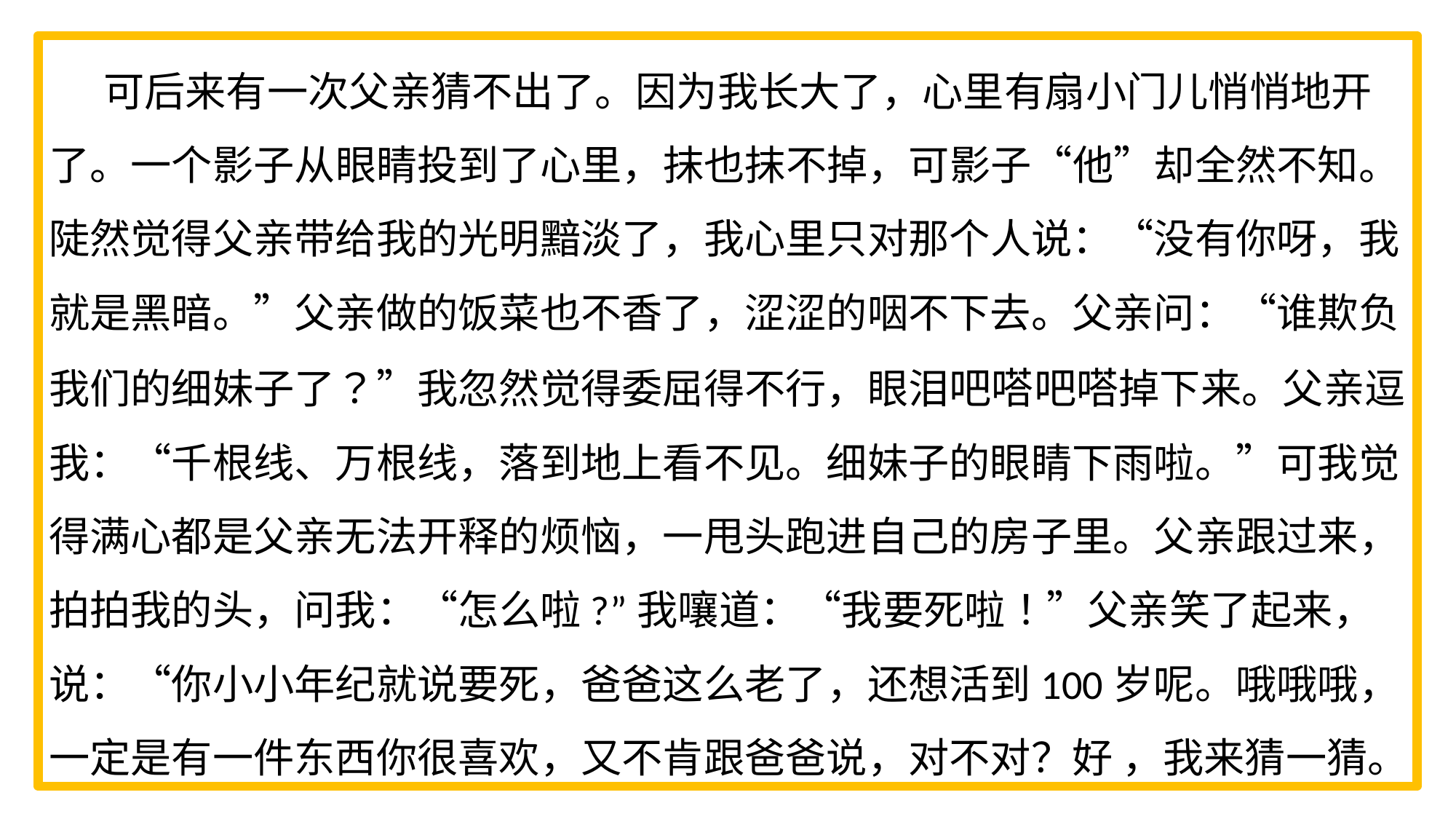

可后来有一次父亲猜不出了。因为我长大了，心里有扇小门儿悄悄地开了。一个影子从眼睛投到了心里，抹也抹不掉，可影子“他”却全然不知。陡然觉得父亲带给我的光明黯淡了，我心里只对那个人说：“没有你呀，我就是黑暗。”父亲做的饭菜也不香了，涩涩的咽不下去。父亲问：“谁欺负我们的细妹子了？”我忽然觉得委屈得不行，眼泪吧嗒吧嗒掉下来。父亲逗我：“千根线、万根线，落到地上看不见。细妹子的眼睛下雨啦。”可我觉得满心都是父亲无法开释的烦恼，一甩头跑进自己的房子里。父亲跟过来，拍拍我的头，问我：“怎么啦?”我嚷道：“我要死啦！”父亲笑了起来，说：“你小小年纪就说要死，爸爸这么老了，还想活到100岁呢。哦哦哦，一定是有一件东西你很喜欢，又不肯跟爸爸说，对不对？好 ，我来猜一猜。